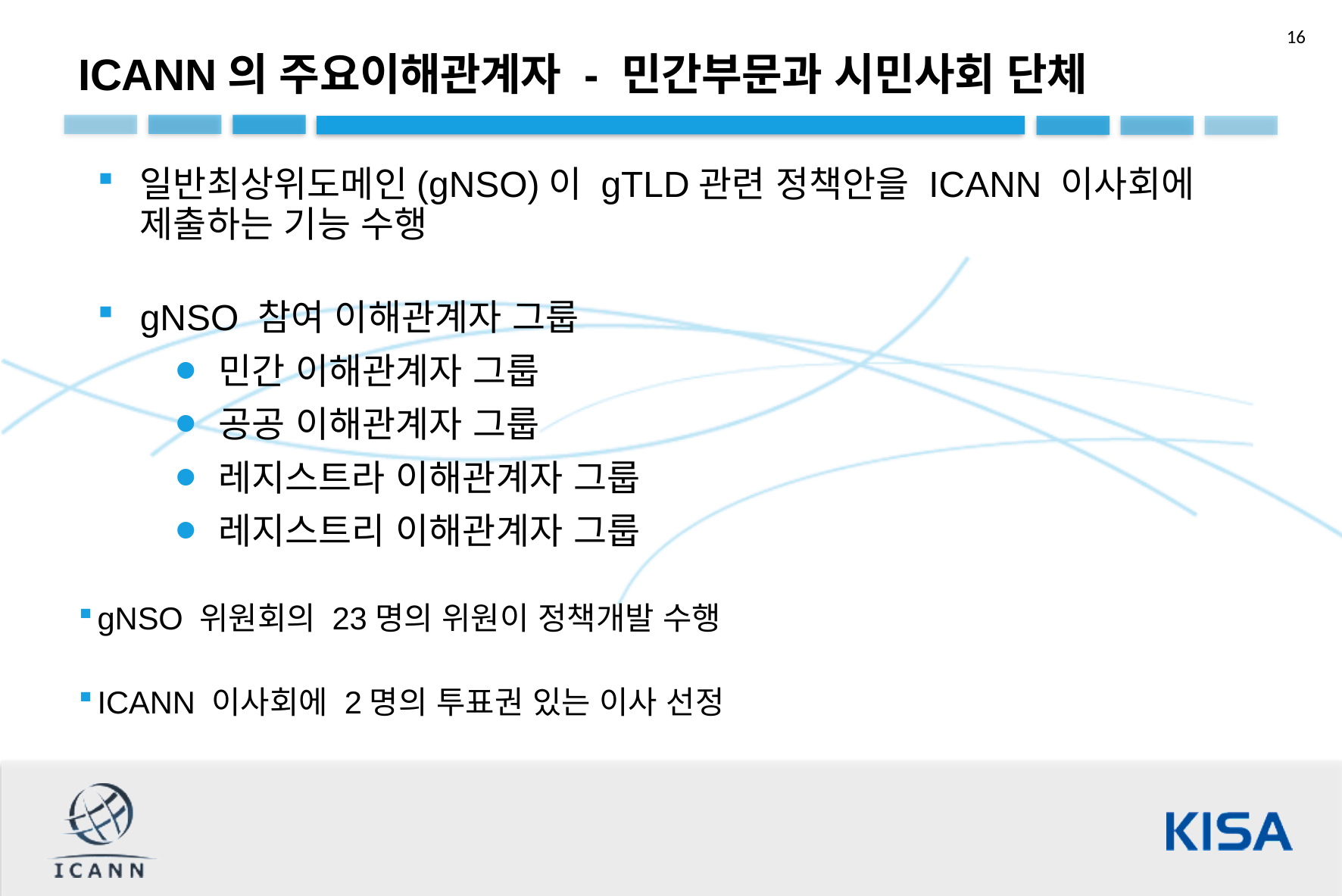

ICANN의 주요이해관계자 - 민간부문과 시민사회 단체
일반최상위도메인(gNSO)이 gTLD관련 정책안을 ICANN 이사회에 제출하는 기능 수행

gNSO 참여 이해관계자 그룹
민간 이해관계자 그룹
공공 이해관계자 그룹
레지스트라 이해관계자 그룹
레지스트리 이해관계자 그룹
gNSO 위원회의 23명의 위원이 정책개발 수행
ICANN 이사회에 2명의 투표권 있는 이사 선정